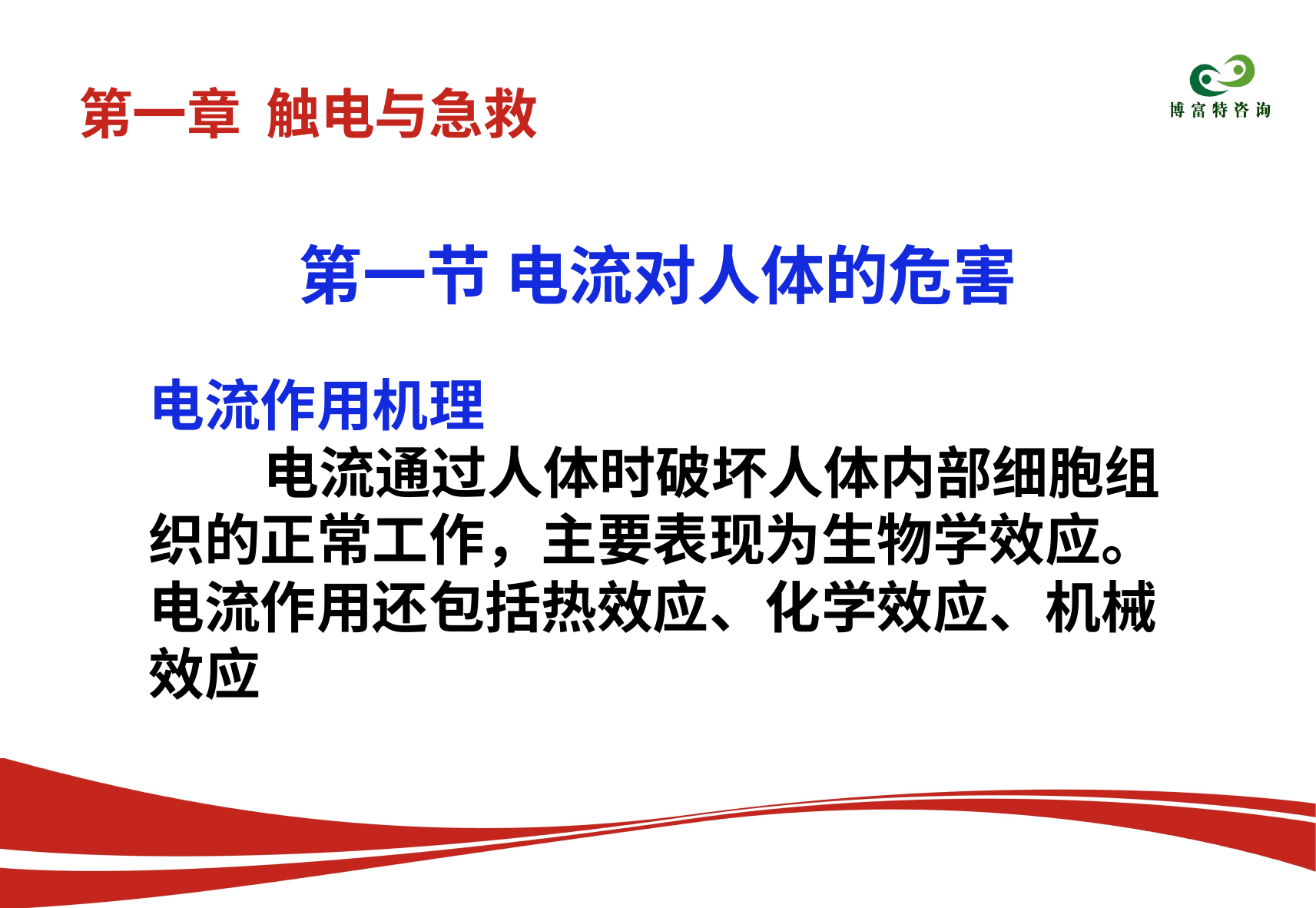

5
# 第一章  触电与急救
第一节 电流对人体的危害
电流作用机理
        电流通过人体时破坏人体内部细胞组织的正常工作，主要表现为生物学效应。
电流作用还包括热效应、化学效应、机械效应